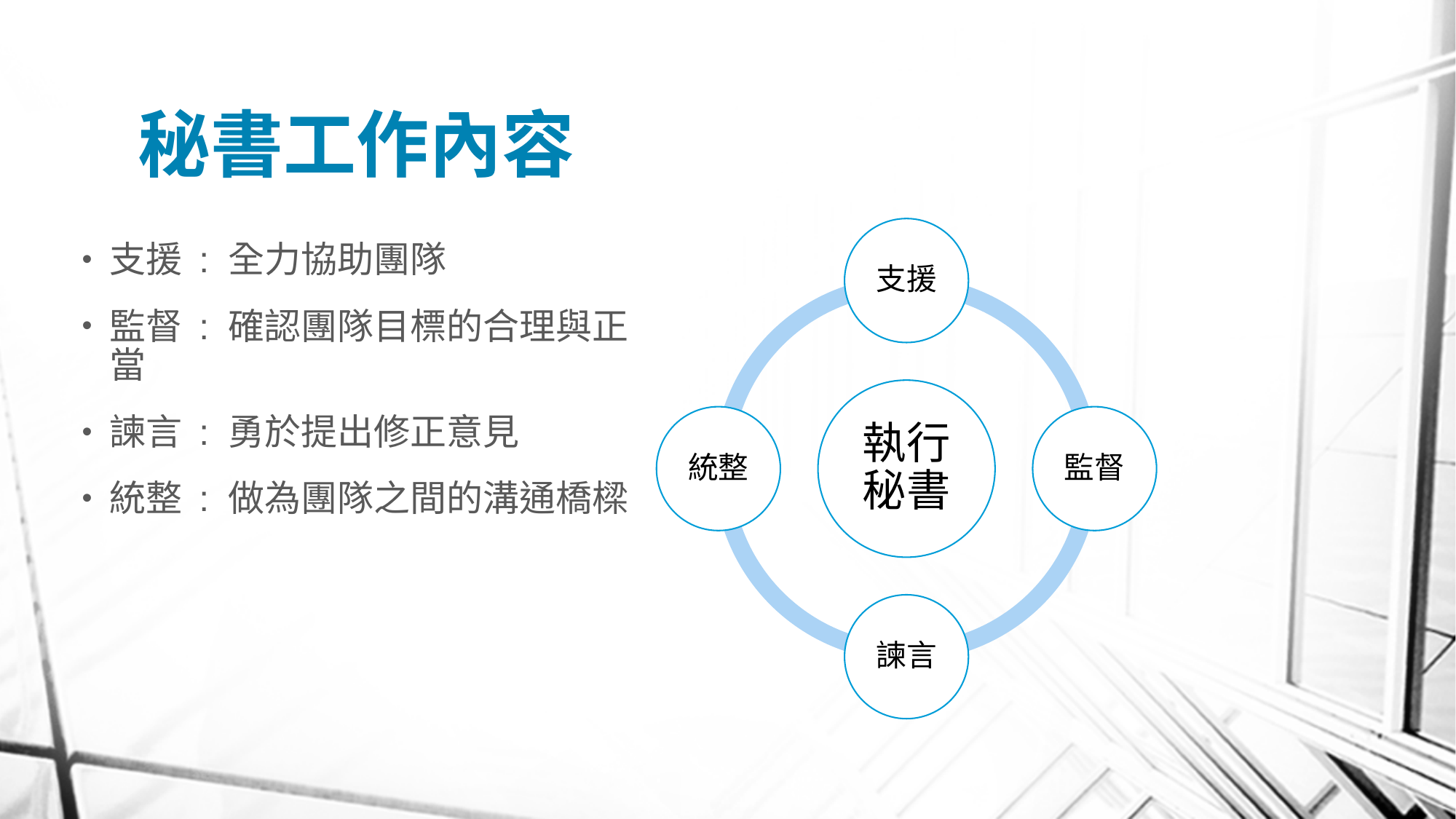

# 秘書工作內容
執行秘書
支援
監督
諫言
統整
支援 : 全力協助團隊
監督 : 確認團隊目標的合理與正當
諫言 : 勇於提出修正意見
統整 : 做為團隊之間的溝通橋樑